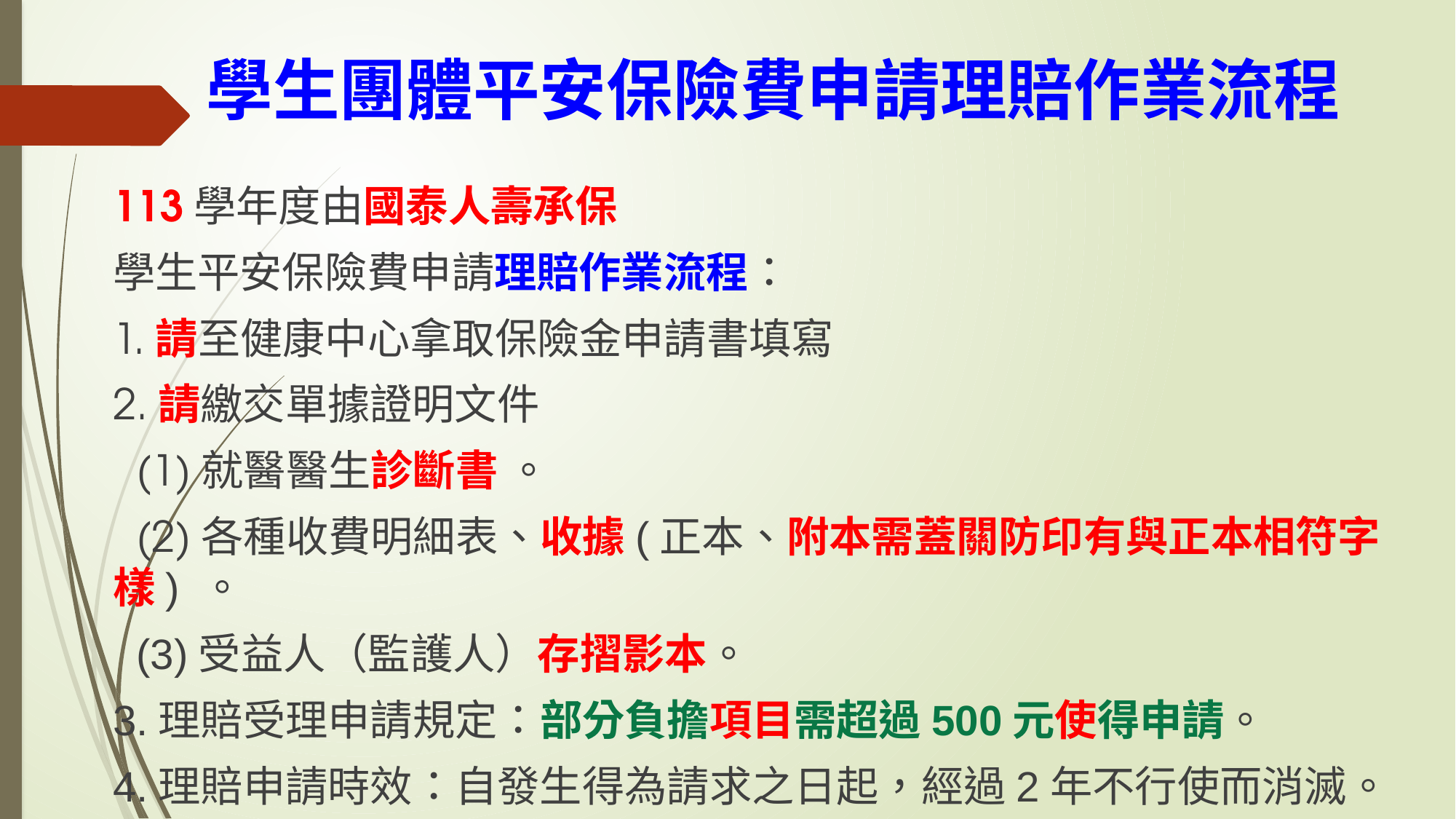

# 學生團體平安保險費申請理賠作業流程
113學年度由國泰人壽承保
學生平安保險費申請理賠作業流程：
1.請至健康中心拿取保險金申請書填寫
2.請繳交單據證明文件
  (1)就醫醫生診斷書 。
  (2)各種收費明細表、收據(正本、附本需蓋關防印有與正本相符字樣) 。
  (3)受益人（監護人）存摺影本。
3.理賠受理申請規定：部分負擔項目需超過500元使得申請。
4.理賠申請時效：自發生得為請求之日起，經過2年不行使而消滅。